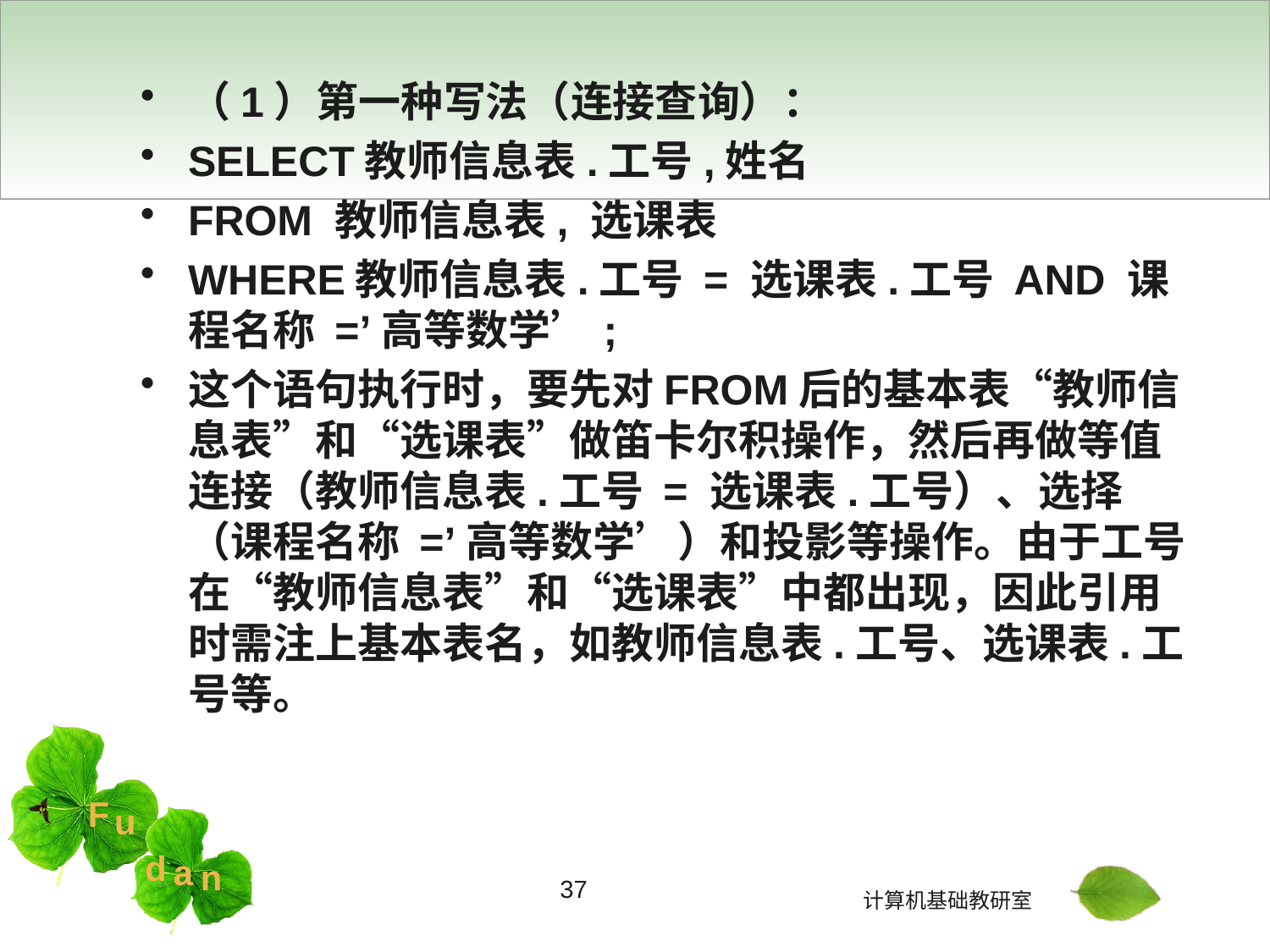

#
（1）第一种写法（连接查询）：
SELECT教师信息表.工号,姓名
FROM 教师信息表, 选课表
WHERE教师信息表.工号 = 选课表.工号 AND 课程名称 =’高等数学’;
这个语句执行时，要先对FROM后的基本表“教师信息表”和“选课表”做笛卡尔积操作，然后再做等值连接（教师信息表.工号 = 选课表.工号）、选择（课程名称 =’高等数学’）和投影等操作。由于工号在“教师信息表”和“选课表”中都出现，因此引用时需注上基本表名，如教师信息表.工号、选课表.工号等。

37